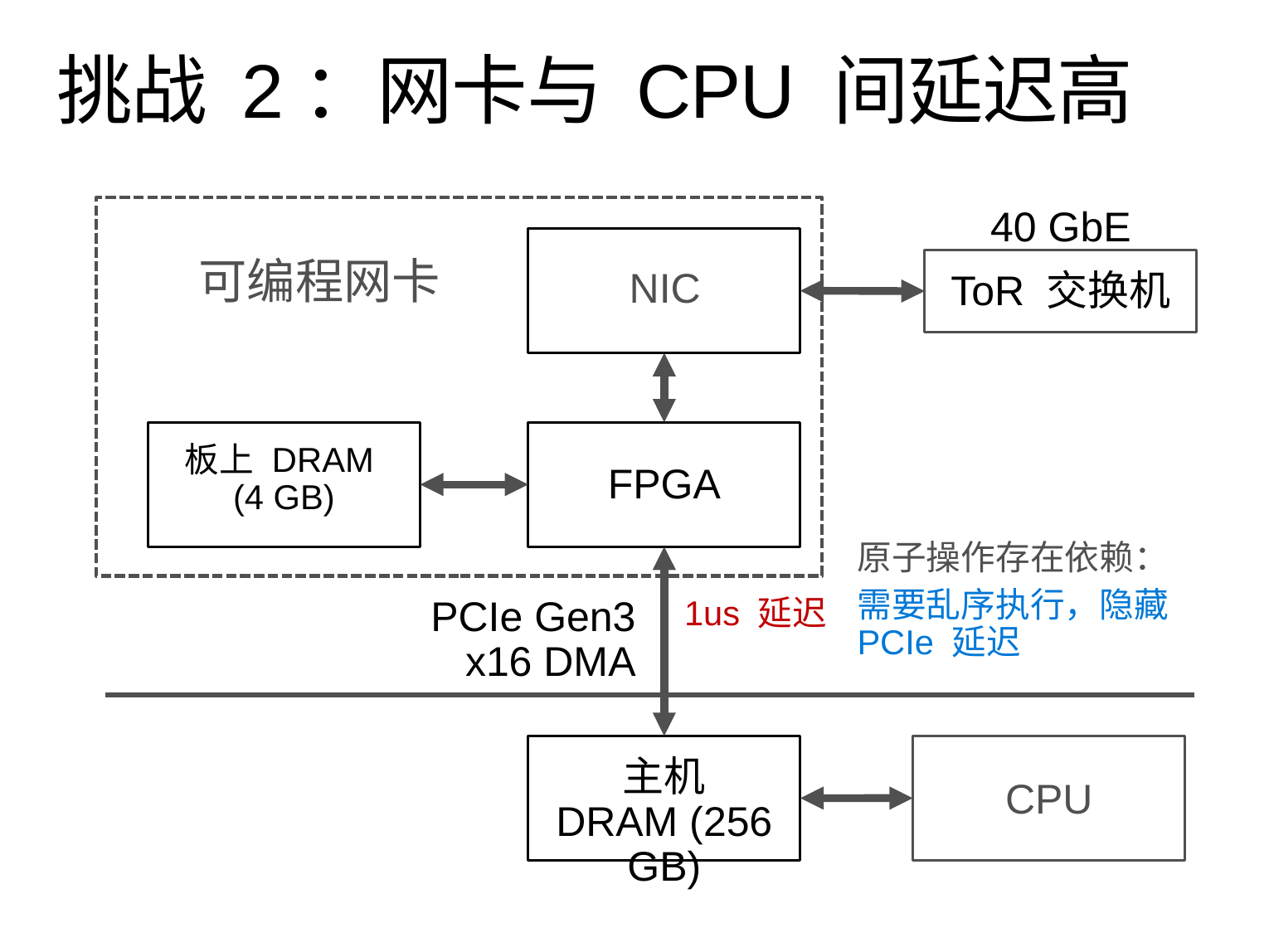

# 挑战 2：网卡与 CPU 间延迟高
40 GbE

 可编程网卡
NIC
ToR 交换机
板上 DRAM
(4 GB)

FPGA
原子操作存在依赖：
需要乱序执行，隐藏 PCIe 延迟
PCIe Gen3
x16 DMA
1us 延迟
主机 DRAM (256 GB)

CPU